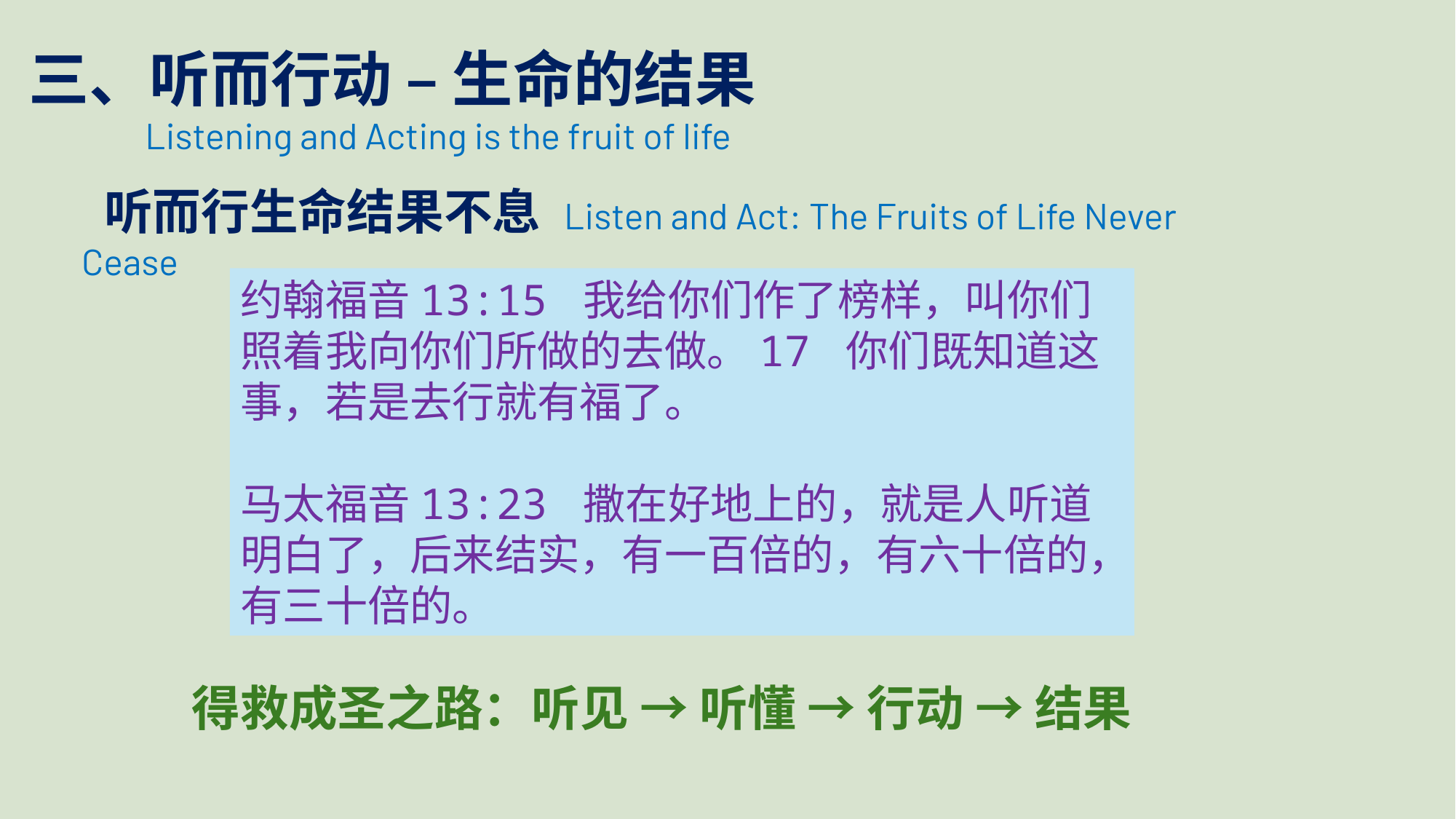

三、听而行动 – 生命的结果
                Listening and Acting is the fruit of life
 听而行生命结果不息 Listen and Act: The Fruits of Life Never Cease
约翰福音13:15 我给你们作了榜样，叫你们照着我向你们所做的去做。17 你们既知道这事，若是去行就有福了。

马太福音13:23 撒在好地上的，就是人听道明白了，后来结实，有一百倍的，有六十倍的，有三十倍的。
赦免罪
得救成圣之路：听见 → 听懂 → 行动 → 结果